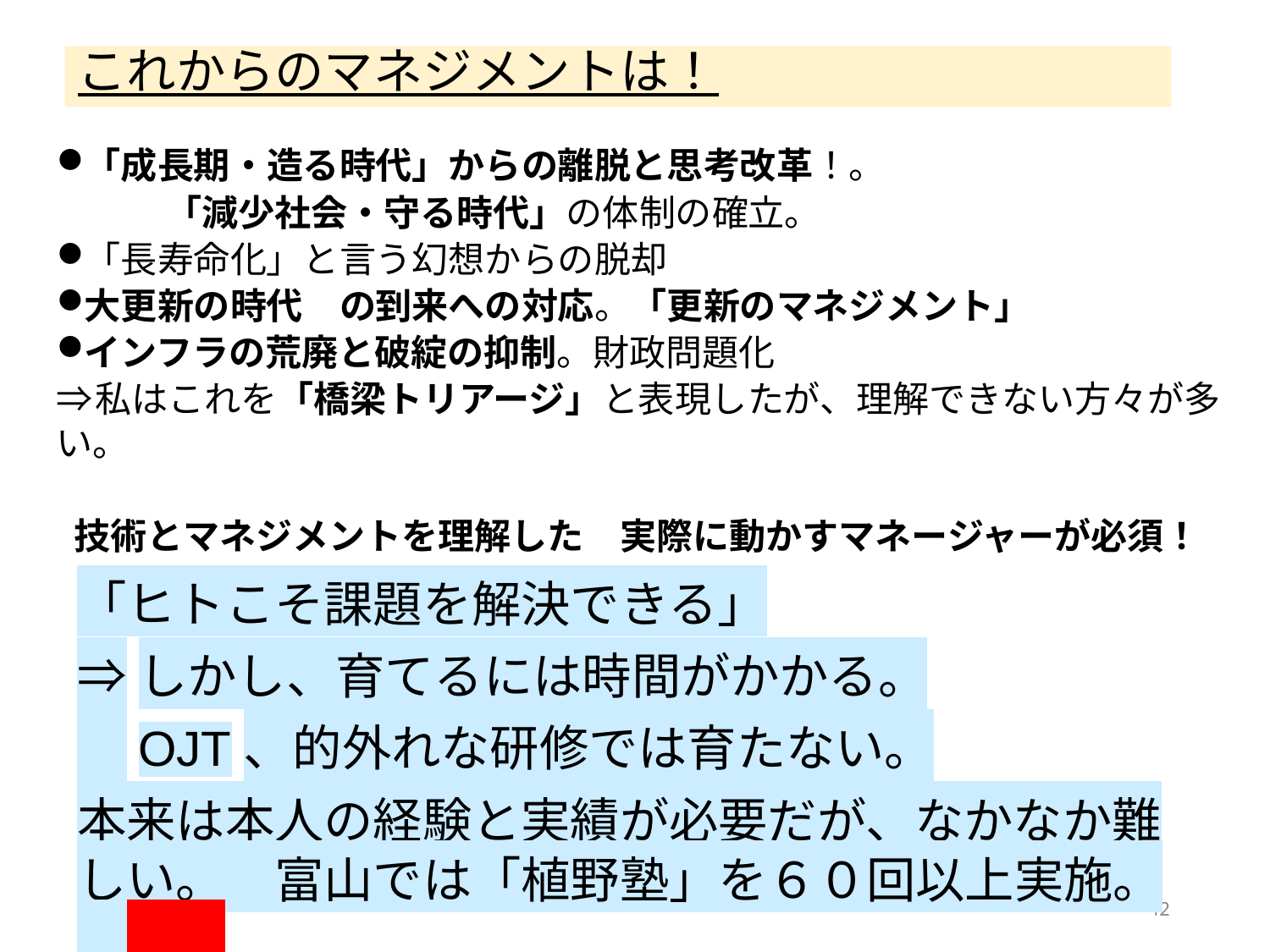

# これからのマネジメントは！
「成長期・造る時代」からの離脱と思考改革！。
　　　「減少社会・守る時代」の体制の確立。
「長寿命化」と言う幻想からの脱却
大更新の時代　の到来への対応。「更新のマネジメント」
インフラの荒廃と破綻の抑制。財政問題化
⇒私はこれを「橋梁トリアージ」と表現したが、理解できない方々が多い。

　技術とマネジメントを理解した　実際に動かすマネージャーが必須！

「ヒトこそ課題を解決できる」
⇒しかし、育てるには時間がかかる。
　OJT、的外れな研修では育たない。
本来は本人の経験と実績が必要だが、なかなか難しい。　富山では「植野塾」を６０回以上実施。
42